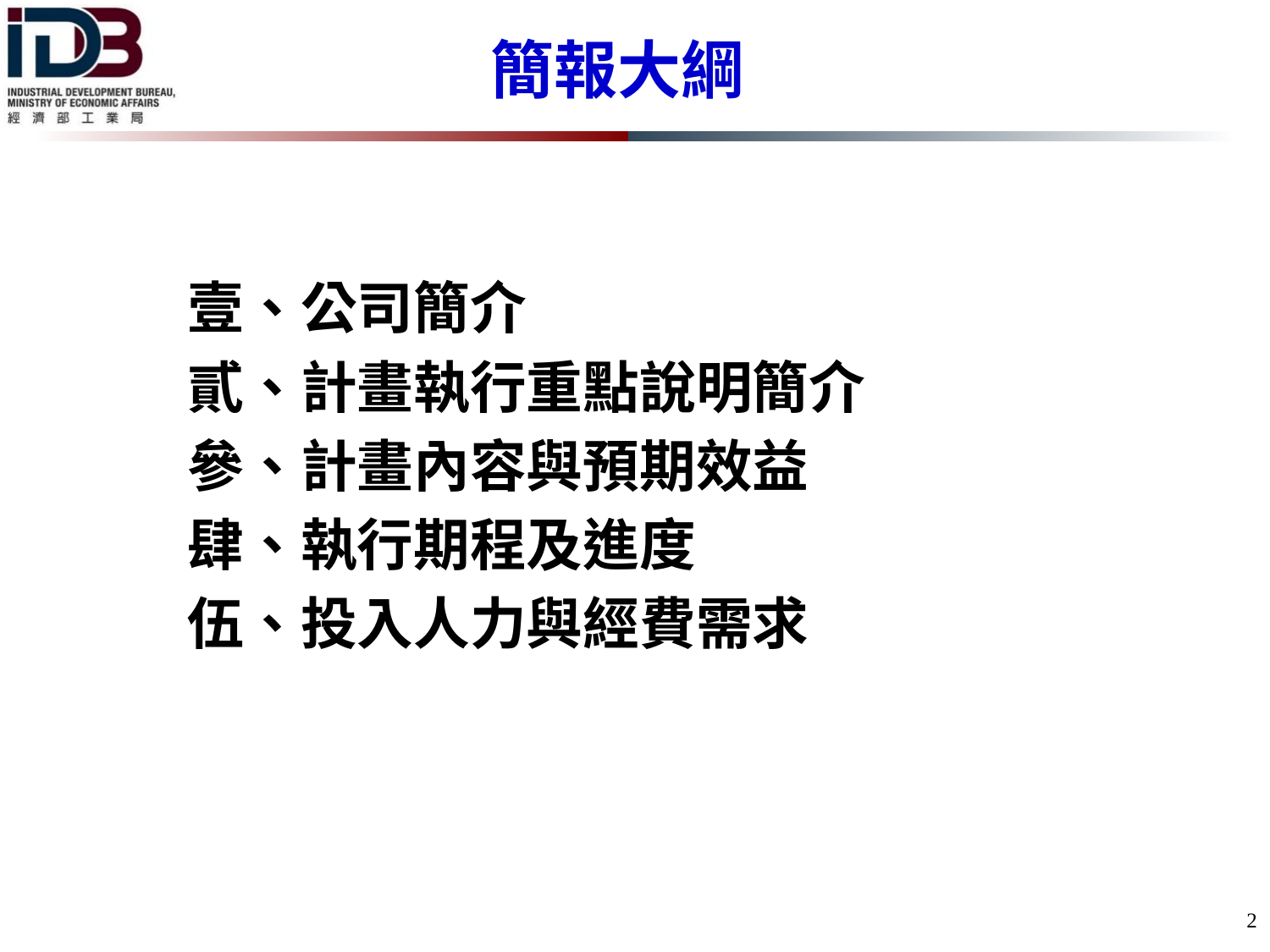

簡報大綱
壹、公司簡介
貳、計畫執行重點說明簡介
參、計畫內容與預期效益
肆、執行期程及進度
伍、投入人力與經費需求

 2